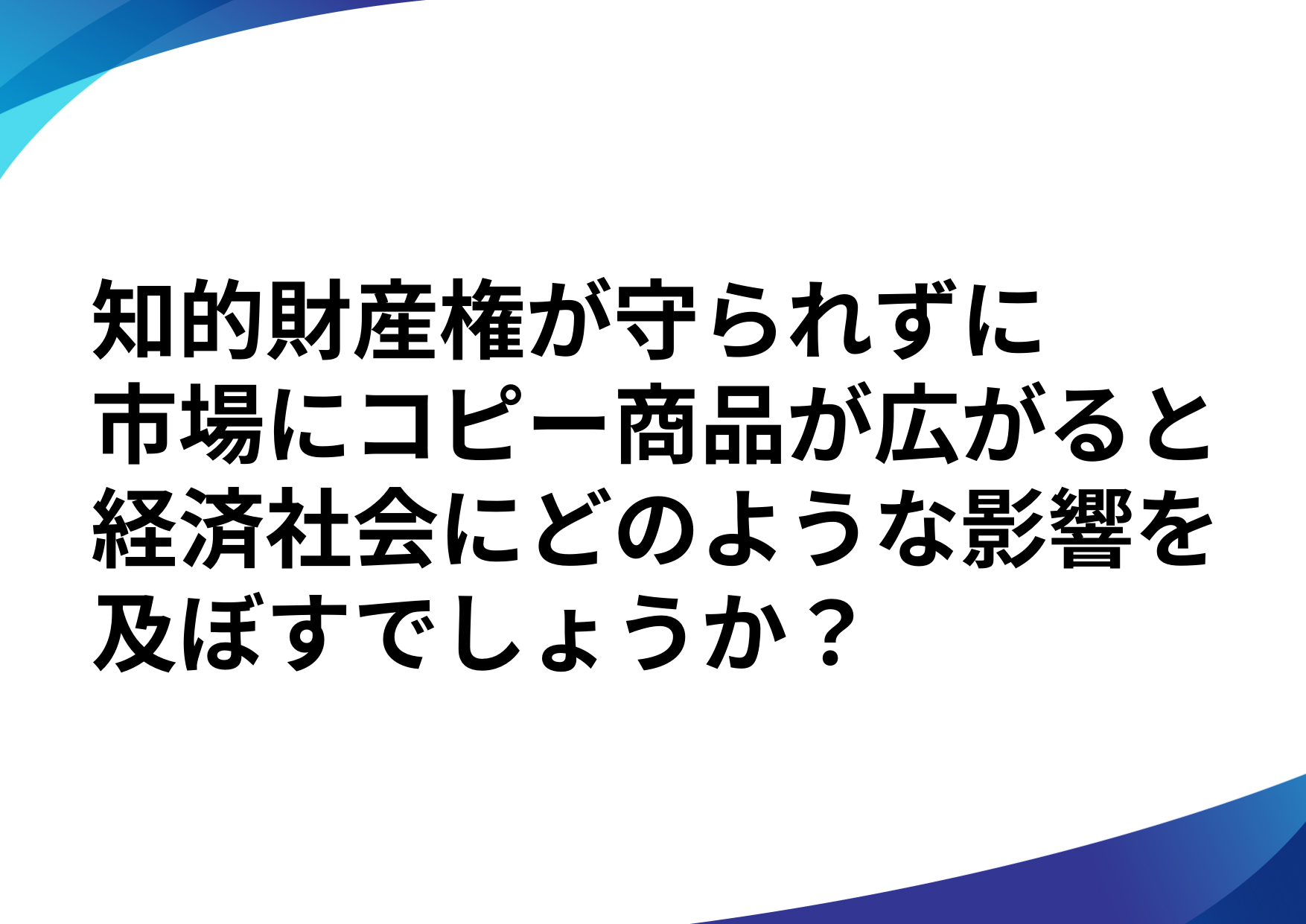

知的財産権が守られずに
市場にコピー商品が広がると
経済社会にどのような影響を
及ぼすでしょうか？